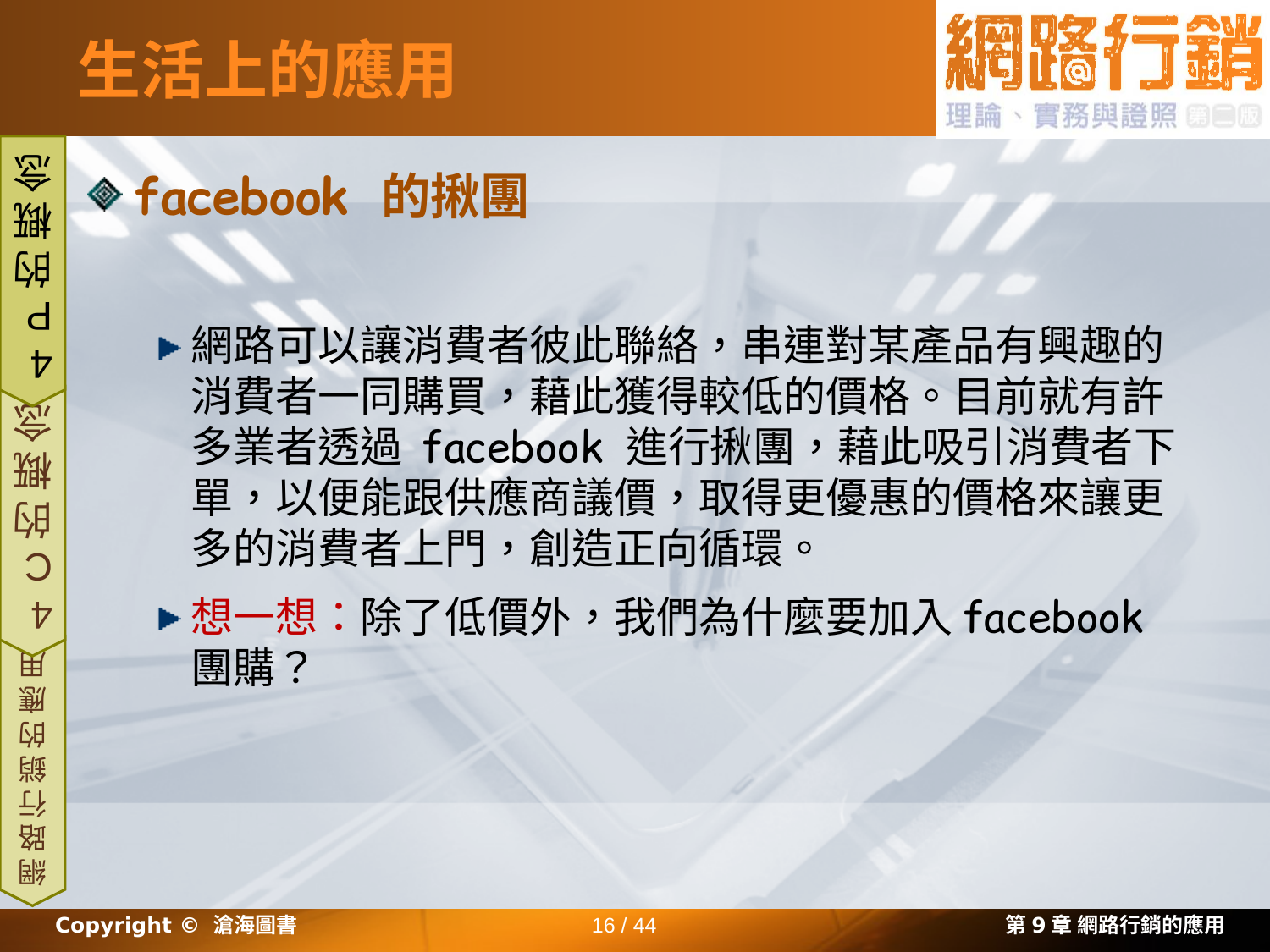

# 生活上的應用
facebook 的揪團

網路可以讓消費者彼此聯絡，串連對某產品有興趣的消費者一同購買，藉此獲得較低的價格。目前就有許多業者透過 facebook 進行揪團，藉此吸引消費者下單，以便能跟供應商議價，取得更優惠的價格來讓更多的消費者上門，創造正向循環。
想一想：除了低價外，我們為什麼要加入facebook 團購？
4P 的概念
4C 的概念
網路行銷的應用
Copyright © 滄海圖書
16 / 44
第9章 網路行銷的應用